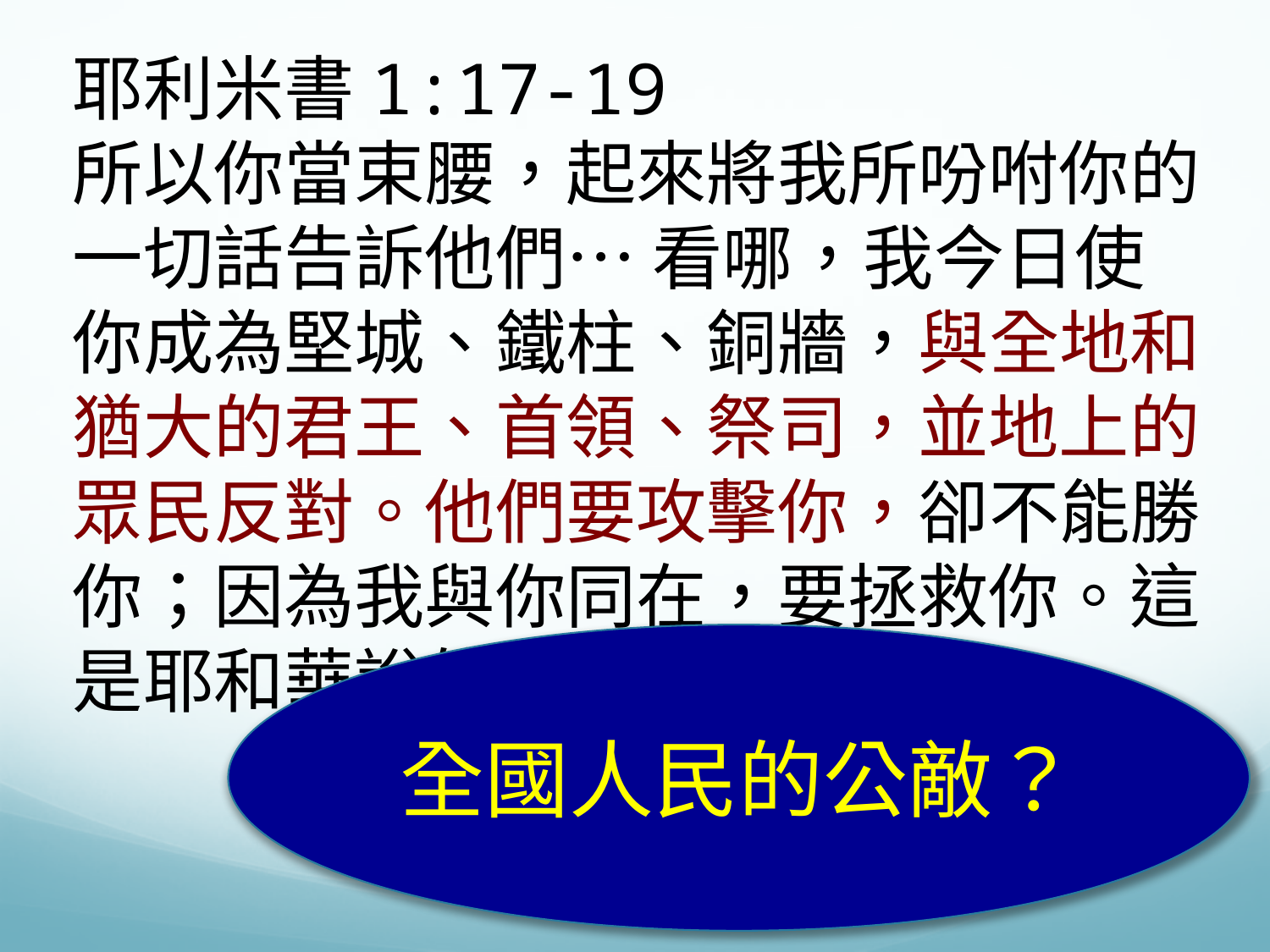

耶利米書1:17-19
所以你當束腰，起來將我所吩咐你的一切話告訴他們… 看哪，我今日使你成為堅城、鐵柱、銅牆，與全地和猶大的君王、首領、祭司，並地上的眾民反對。他們要攻擊你，卻不能勝你；因為我與你同在，要拯救你。這是耶和華說的。」
全國人民的公敵？